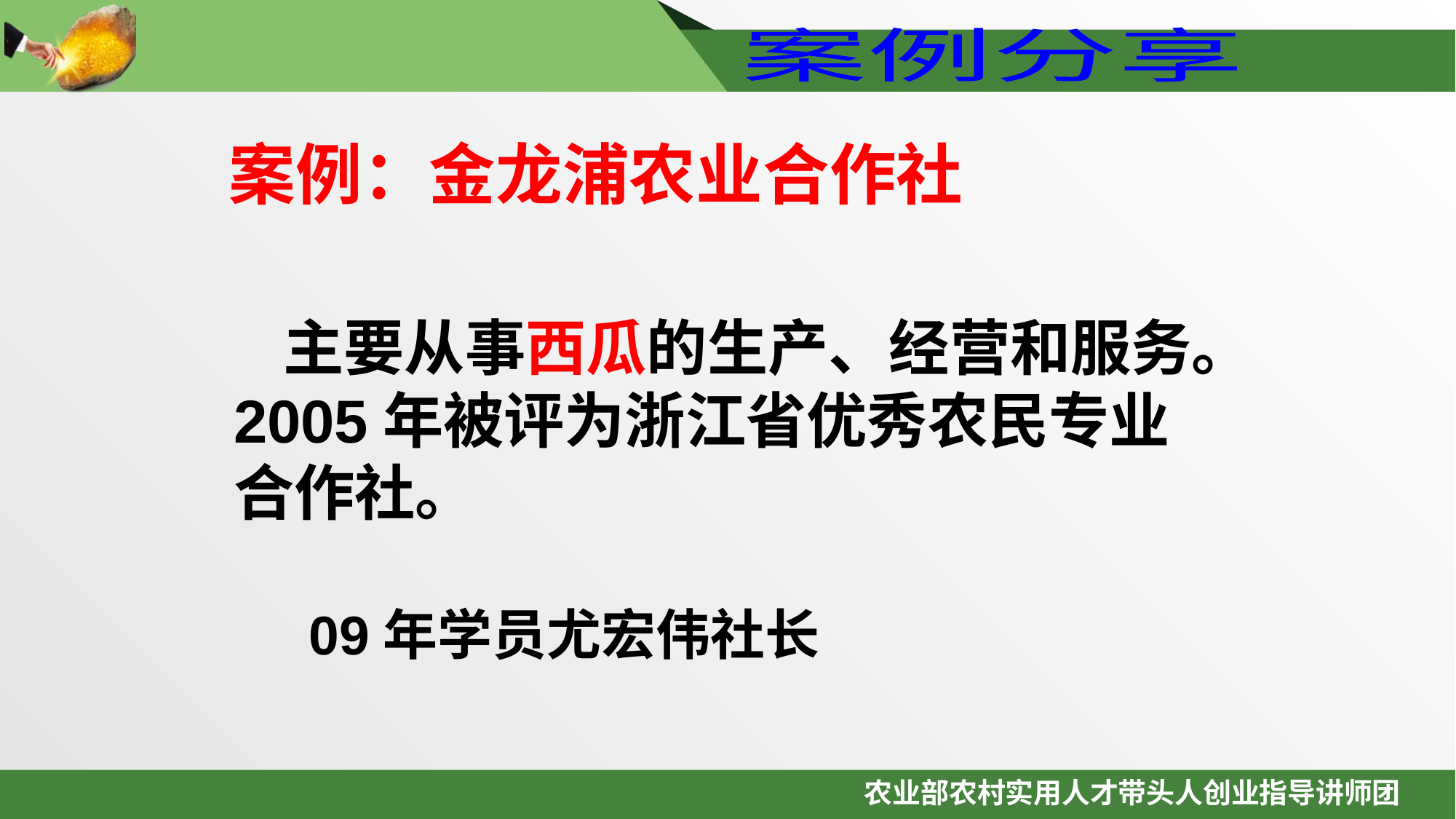

案例分享
案例：金龙浦农业合作社

       主要从事西瓜的生产、经营和服务。2005年被评为浙江省优秀农民专业合作社。

     09年学员尤宏伟社长